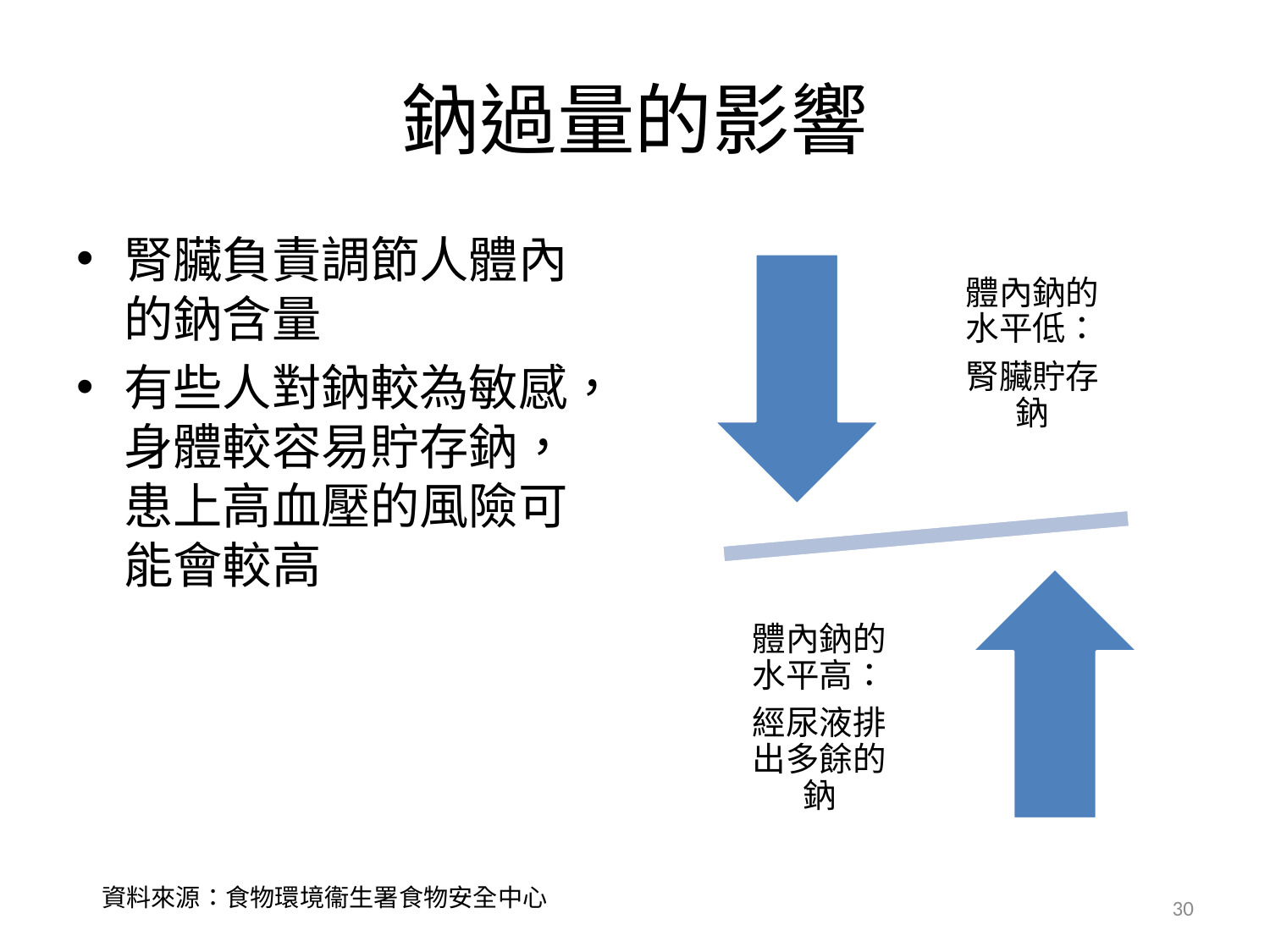

# 鈉過量的影響
腎臟負責調節人體內的鈉含量
有些人對鈉較為敏感，身體較容易貯存鈉，患上高血壓的風險可能會較高
體內鈉的水平低：
腎臟貯存鈉
體內鈉的水平高：
經尿液排出多餘的鈉
資料來源：食物環境衞生署食物安全中心
30